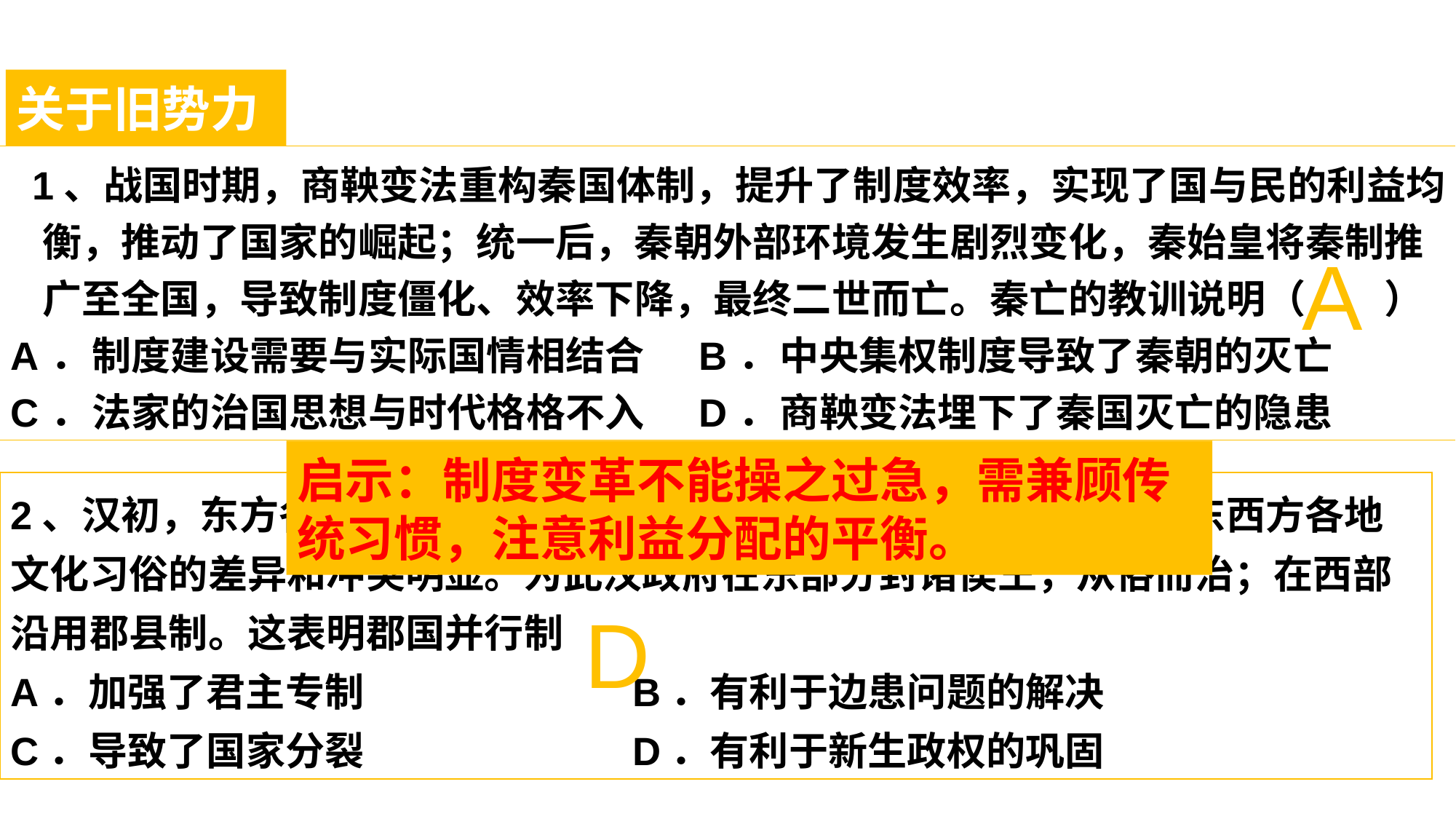

关于旧势力
  1、战国时期，商鞅变法重构秦国体制，提升了制度效率，实现了国与民的利益均衡，推动了国家的崛起；统一后，秦朝外部环境发生剧烈变化，秦始皇将秦制推广至全国，导致制度僵化、效率下降，最终二世而亡。秦亡的教训说明（　　）
A．制度建设需要与实际国情相结合     B．中央集权制度导致了秦朝的灭亡
C．法家的治国思想与时代格格不入     D．商鞅变法埋下了秦国灭亡的隐患
A
启示：制度变革不能操之过急，需兼顾传统习惯，注意利益分配的平衡。
2、汉初，东方各地特别是楚、齐、赵地的文化传统仍有很大势力，东西方各地文化习俗的差异和冲突明显。为此汉政府在东部分封诸侯王，从俗而治；在西部沿用郡县制。这表明郡国并行制
A．加强了君主专制                             B．有利于边患问题的解决
C．导致了国家分裂                             D．有利于新生政权的巩固
D